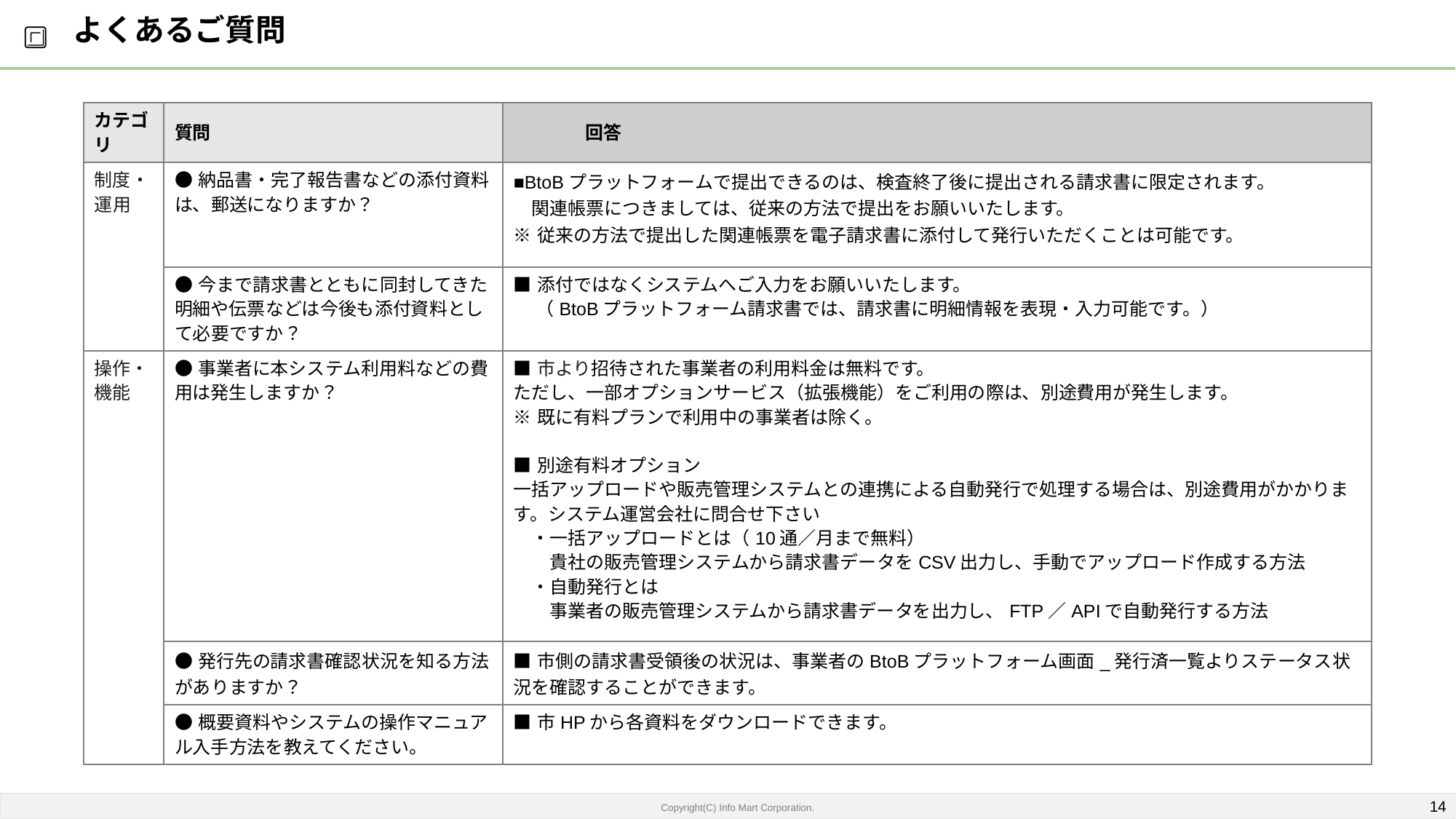

よくあるご質問
| カテゴリ | 質問 | 回答 |
| --- | --- | --- |
| 制度・運用 | ●納品書・完了報告書などの添付資料は、郵送になりますか？ | ■BtoBプラットフォームで提出できるのは、検査終了後に提出される請求書に限定されます。 　関連帳票につきましては、従来の方法で提出をお願いいたします。 ※従来の方法で提出した関連帳票を電子請求書に添付して発行いただくことは可能です。 |
|  | ●今まで請求書とともに同封してきた明細や伝票などは今後も添付資料として必要ですか？ | ■添付ではなくシステムへご入力をお願いいたします。 　 （BtoBプラットフォーム請求書では、請求書に明細情報を表現・入力可能です。） |
| 操作・機能 | ●事業者に本システム利用料などの費用は発生しますか？ | ■市より招待された事業者の利用料金は無料です。 ただし、一部オプションサービス（拡張機能）をご利用の際は、別途費用が発生します。 ※既に有料プランで利用中の事業者は除く。 ■別途有料オプション 一括アップロードや販売管理システムとの連携による自動発行で処理する場合は、別途費用がかかります。システム運営会社に問合せ下さい 　・一括アップロードとは（10通／月まで無料） 　　貴社の販売管理システムから請求書データをCSV出力し、手動でアップロード作成する方法 　・自動発行とは 　　事業者の販売管理システムから請求書データを出力し、FTP／APIで自動発行する方法 |
|  | ●発行先の請求書確認状況を知る方法がありますか？ | ■市側の請求書受領後の状況は、事業者のBtoBプラットフォーム画面\_発行済一覧よりステータス状況を確認することができます。 |
|  | ●概要資料やシステムの操作マニュアル入手方法を教えてください。 | ■市HPから各資料をダウンロードできます。 |